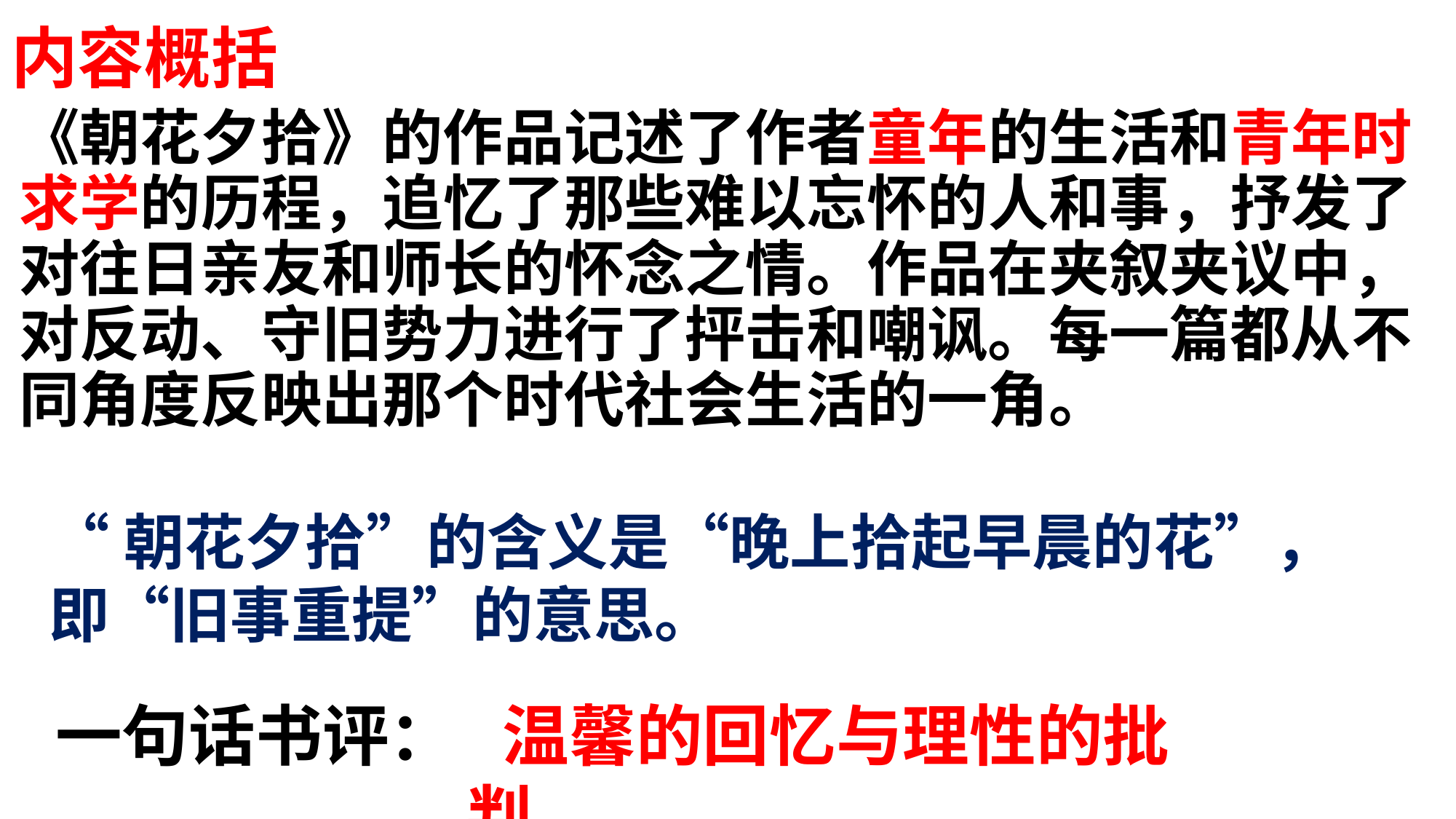

# 内容概括
《朝花夕拾》的作品记述了作者童年的生活和青年时求学的历程，追忆了那些难以忘怀的人和事，抒发了对往日亲友和师长的怀念之情。作品在夹叙夹议中，对反动、守旧势力进行了抨击和嘲讽。每一篇都从不同角度反映出那个时代社会生活的一角。
“朝花夕拾”的含义是“晚上拾起早晨的花”， 即“旧事重提”的意思。
一句话书评：
温馨的回忆与理性的批判